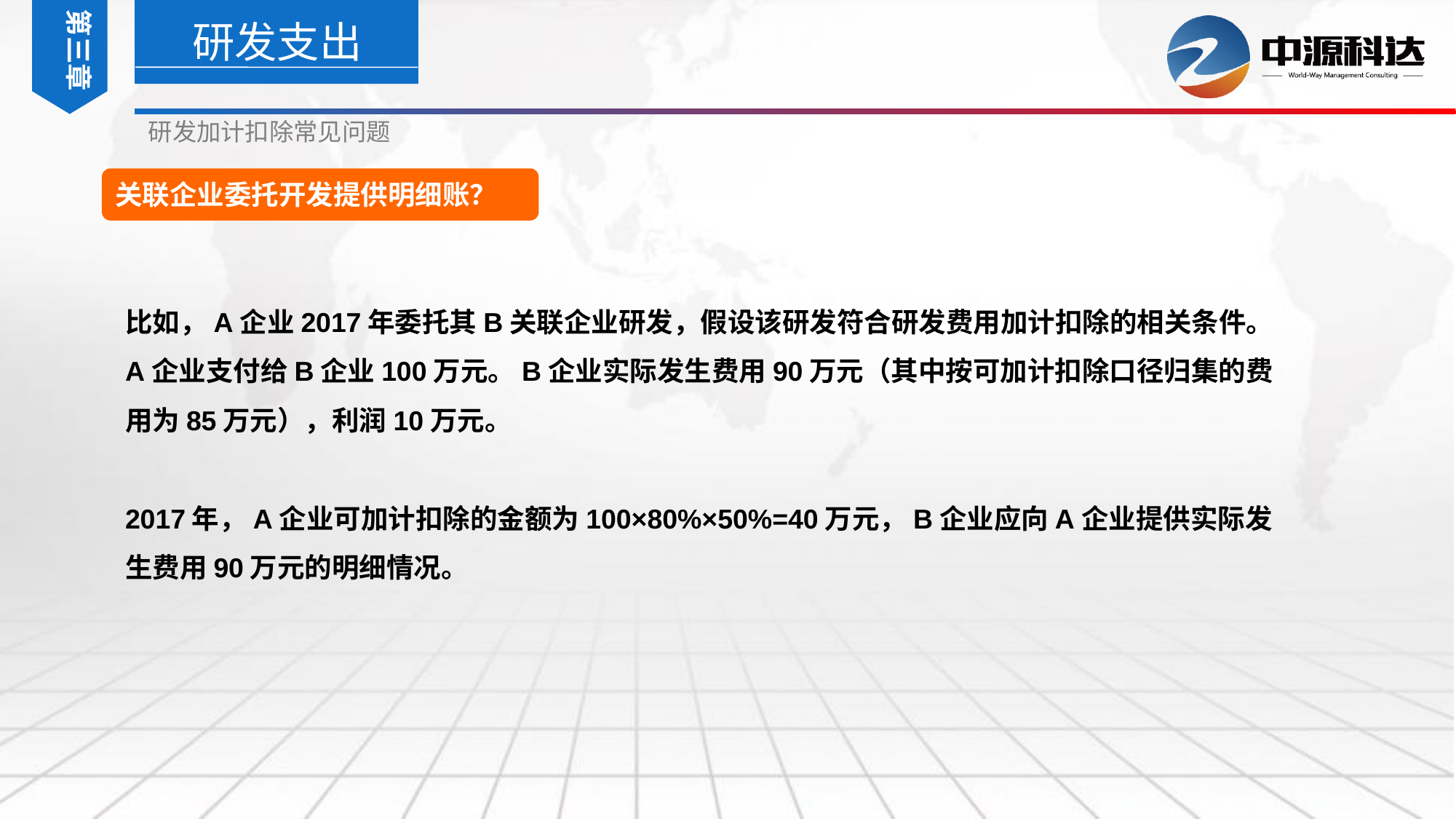

第三章
研发支出
研发加计扣除常见问题
关联企业委托开发提供明细账？
比如，A企业2017年委托其B关联企业研发，假设该研发符合研发费用加计扣除的相关条件。A企业支付给B企业100万元。B企业实际发生费用90万元（其中按可加计扣除口径归集的费用为85万元），利润10万元。

2017年，A企业可加计扣除的金额为100×80%×50%=40万元，B企业应向A企业提供实际发生费用90万元的明细情况。